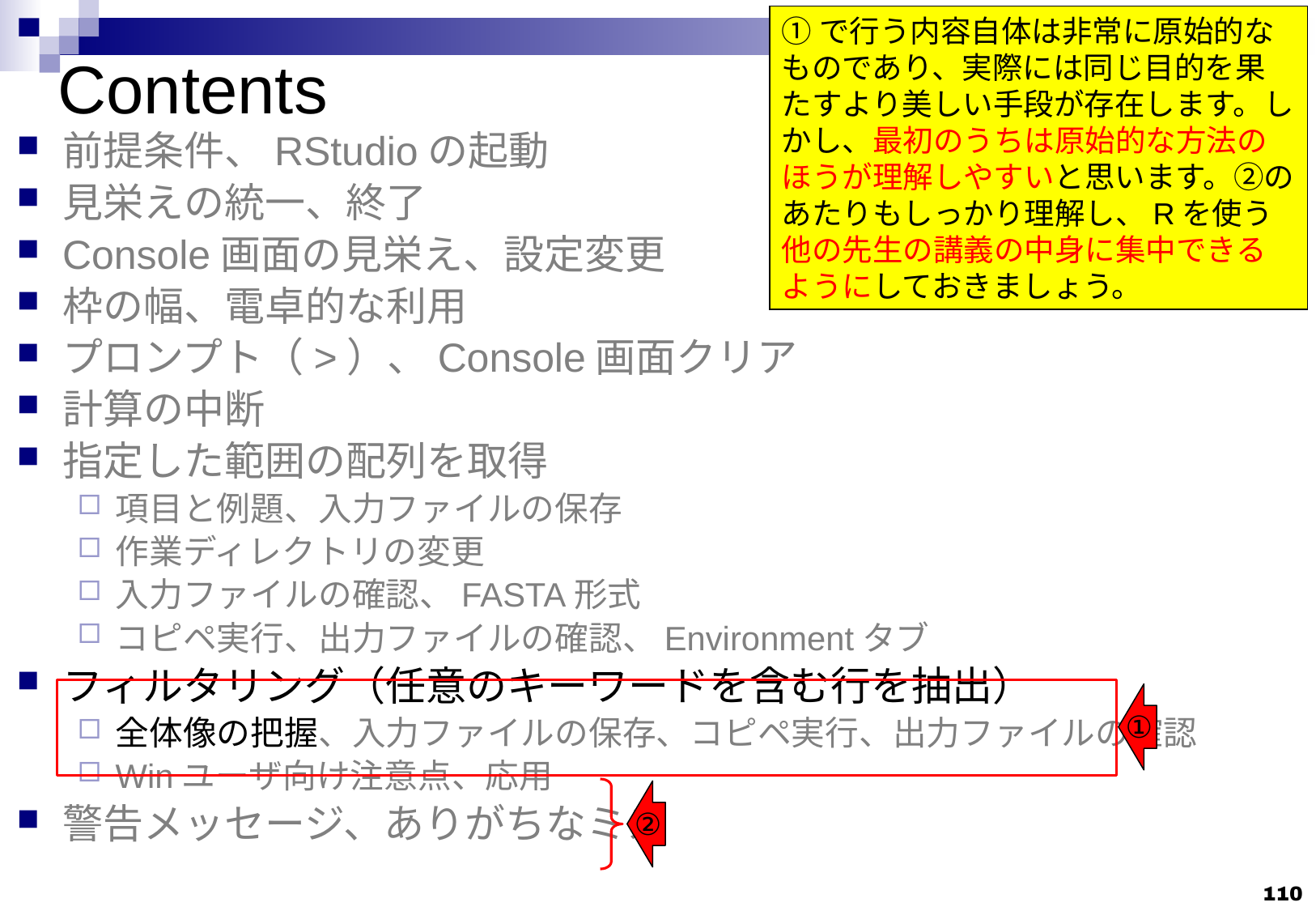

①で行う内容自体は非常に原始的なものであり、実際には同じ目的を果たすより美しい手段が存在します。しかし、最初のうちは原始的な方法のほうが理解しやすいと思います。②のあたりもしっかり理解し、Rを使う他の先生の講義の中身に集中できるようにしておきましょう。
# Contents
前提条件、RStudioの起動
見栄えの統一、終了
Console画面の見栄え、設定変更
枠の幅、電卓的な利用
プロンプト（>）、Console画面クリア
計算の中断
指定した範囲の配列を取得
項目と例題、入力ファイルの保存
作業ディレクトリの変更
入力ファイルの確認、FASTA形式
コピペ実行、出力ファイルの確認、Environmentタブ
フィルタリング（任意のキーワードを含む行を抽出）
全体像の把握、入力ファイルの保存、コピペ実行、出力ファイルの確認
Winユーザ向け注意点、応用
警告メッセージ、ありがちなミス

①

②

110